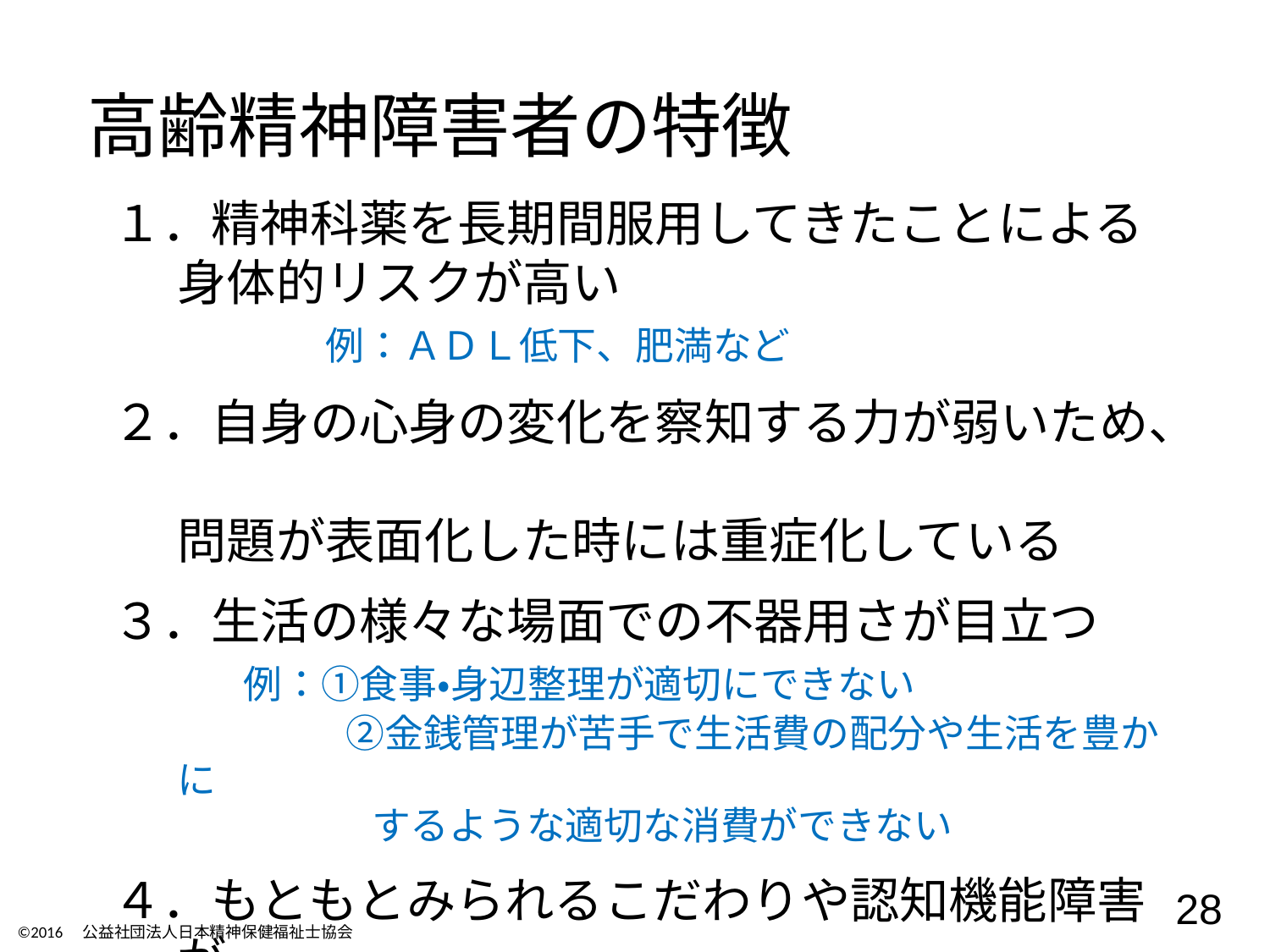

高齢精神障害者の特徴
１．精神科薬を長期間服用してきたことによる
身体的リスクが高い
　　　例：ＡＤＬ低下、肥満など
２．自身の心身の変化を察知する力が弱いため、
問題が表面化した時には重症化している
３．生活の様々な場面での不器用さが目立つ
      例：①食事・身辺整理が適切にできない
　　 　     ②金銭管理が苦手で生活費の配分や生活を豊かに
　　　         するような適切な消費ができない
４．もともとみられるこだわりや認知機能障害が
ひどくなる

28
©2016　公益社団法人日本精神保健福祉士協会